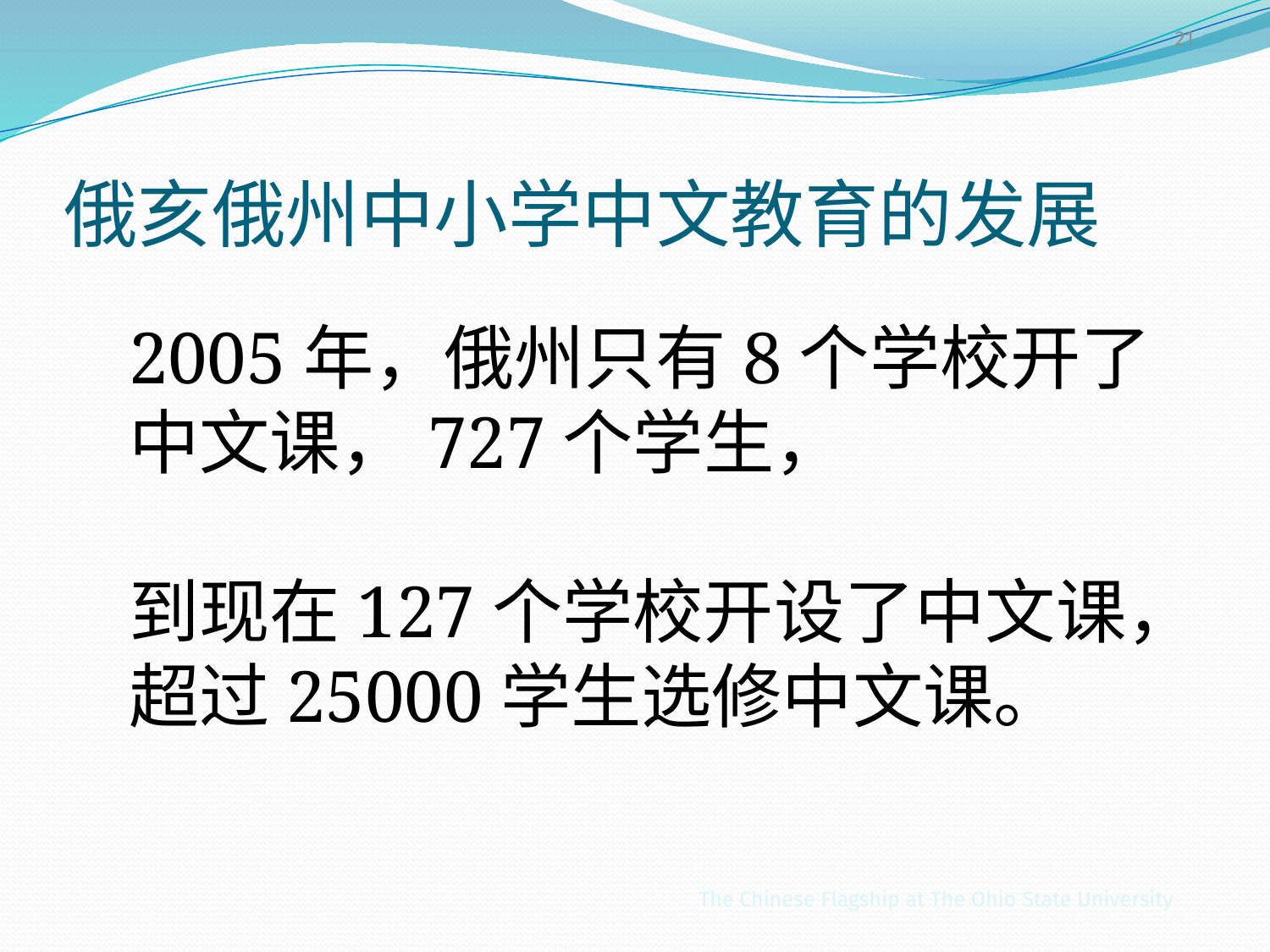

俄亥俄州中小学中文教育的发展
21
2005年，俄州只有8个学校开了中文课，727个学生，

到现在127个学校开设了中文课，超过25000学生选修中文课。
The Chinese Flagship at The Ohio State University